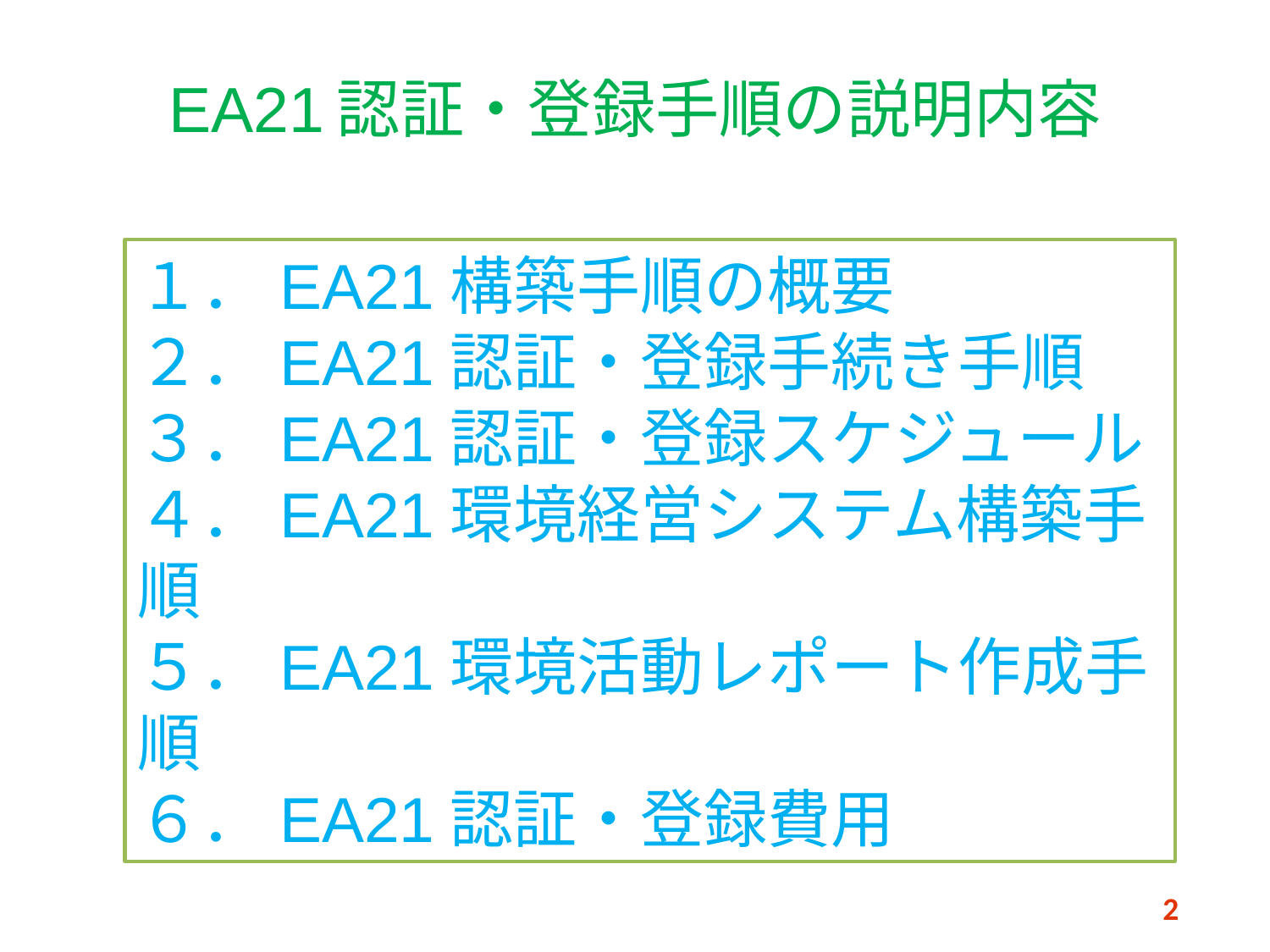

# EA21認証・登録手順の説明内容
１．EA21構築手順の概要
２．EA21認証・登録手続き手順
３．EA21認証・登録スケジュール
４．EA21環境経営システム構築手順
５．EA21環境活動レポート作成手順
６．EA21認証・登録費用
2